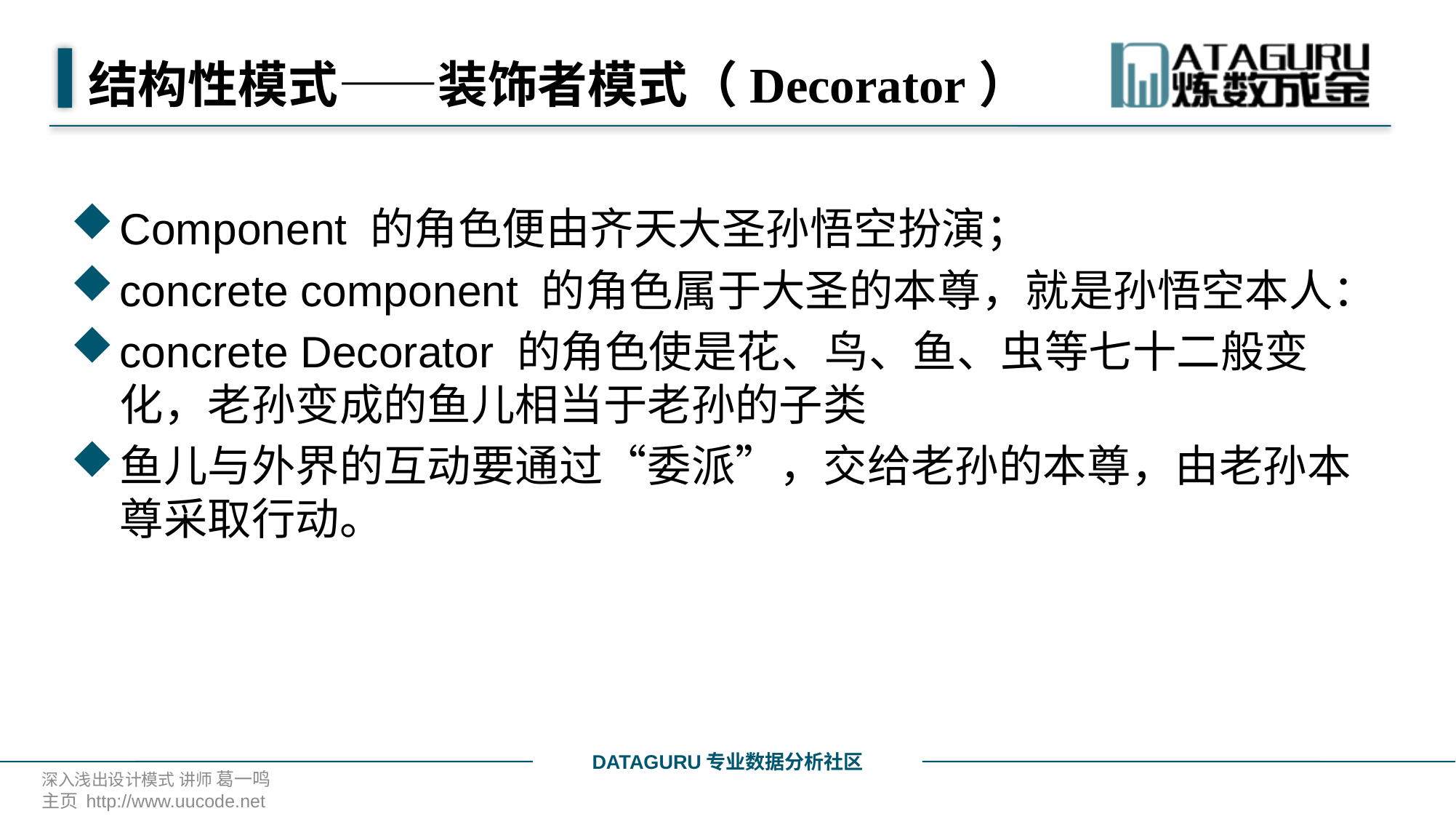

# 结构性模式——装饰者模式（Decorator）
Component 的角色便由齐天大圣孙悟空扮演；
concrete component 的角色属于大圣的本尊，就是孙悟空本人：
concrete Decorator 的角色使是花、鸟、鱼、虫等七十二般变化，老孙变成的鱼儿相当于老孙的子类
鱼儿与外界的互动要通过“委派”，交给老孙的本尊，由老孙本尊采取行动。